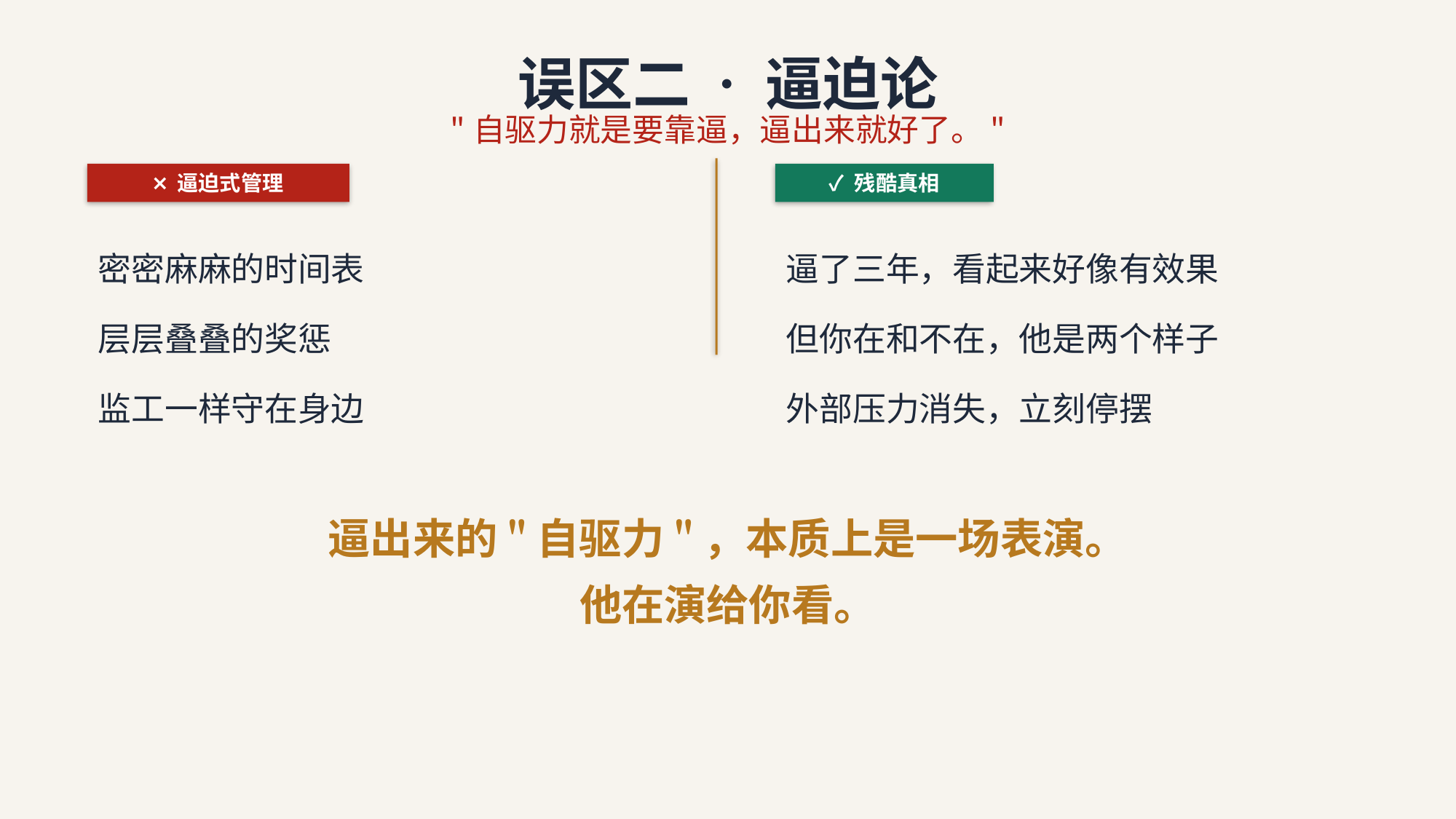

误区二 · 逼迫论
"自驱力就是要靠逼，逼出来就好了。"

❌ 逼迫式管理
✓ 残酷真相
密密麻麻的时间表
层层叠叠的奖惩
监工一样守在身边
逼了三年，看起来好像有效果
但你在和不在，他是两个样子
外部压力消失，立刻停摆
逼出来的"自驱力"，本质上是一场表演。
他在演给你看。